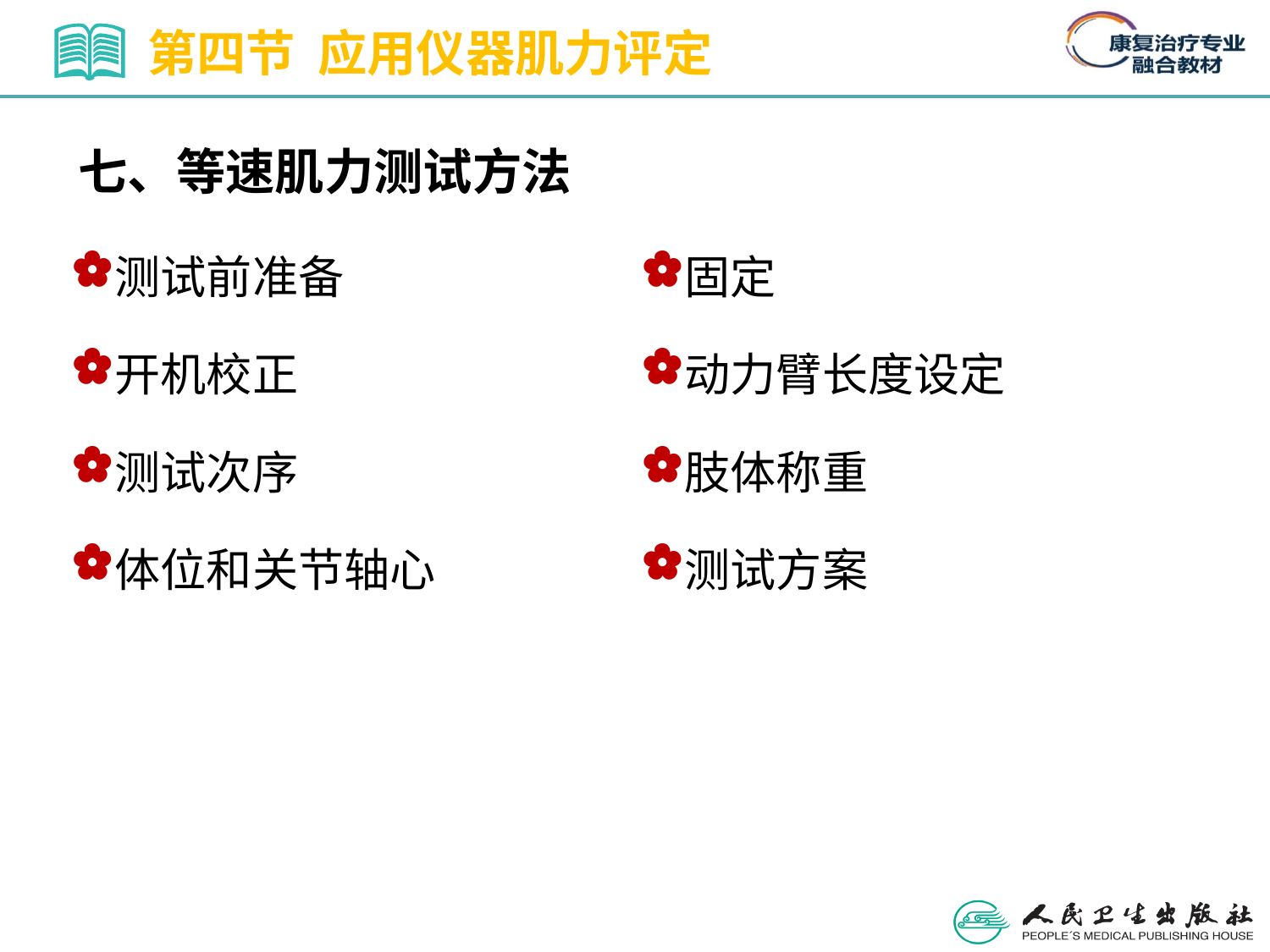

第四节  应用仪器肌力评定
七、等速肌力测试方法
测试前准备
开机校正
测试次序
体位和关节轴心
固定
动力臂长度设定
肢体称重
测试方案